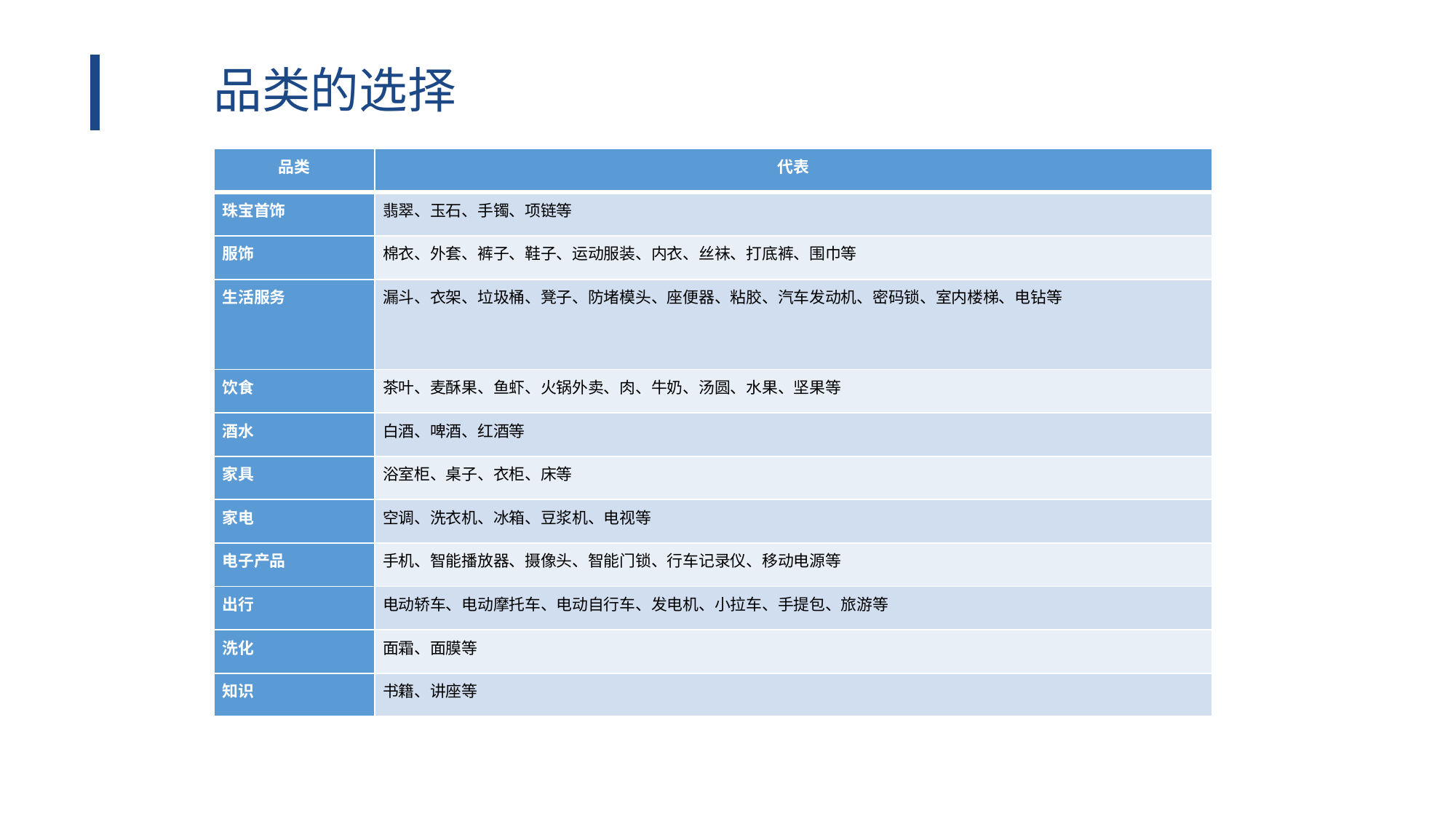

品类的选择
| 品类 | 代表 |
| --- | --- |
| 珠宝首饰 | 翡翠、玉石、手镯、项链等 |
| 服饰 | 棉衣、外套、裤子、鞋子、运动服装、内衣、丝袜、打底裤、围巾等 |
| 生活服务 | 漏斗、衣架、垃圾桶、凳子、防堵模头、座便器、粘胶、汽车发动机、密码锁、室内楼梯、电钻等 |
| 饮食 | 茶叶、麦酥果、鱼虾、火锅外卖、肉、牛奶、汤圆、水果、坚果等 |
| 酒水 | 白酒、啤酒、红酒等 |
| 家具 | 浴室柜、桌子、衣柜、床等 |
| 家电 | 空调、洗衣机、冰箱、豆浆机、电视等 |
| 电子产品 | 手机、智能播放器、摄像头、智能门锁、行车记录仪、移动电源等 |
| 出行 | 电动轿车、电动摩托车、电动自行车、发电机、小拉车、手提包、旅游等 |
| 洗化 | 面霜、面膜等 |
| 知识 | 书籍、讲座等 |